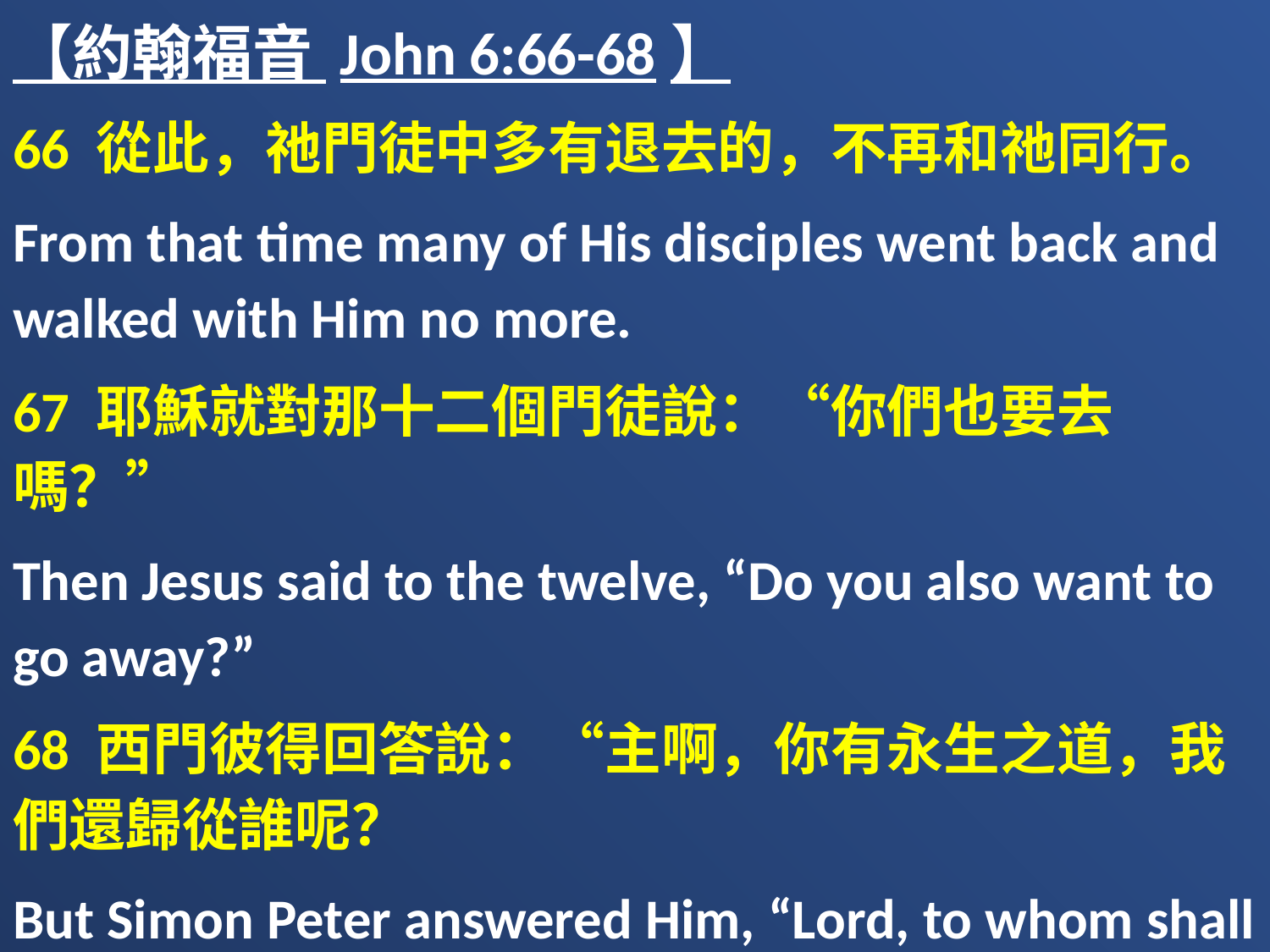

【約翰福音 John 6:66-68】
66 從此，祂門徒中多有退去的，不再和祂同行。
From that time many of His disciples went back and walked with Him no more.
67 耶穌就對那十二個門徒說：“你們也要去嗎？”
Then Jesus said to the twelve, “Do you also want to go away?”
68 西門彼得回答說：“主啊，你有永生之道，我們還歸從誰呢？
But Simon Peter answered Him, “Lord, to whom shall we go? You have the words of eternal life.